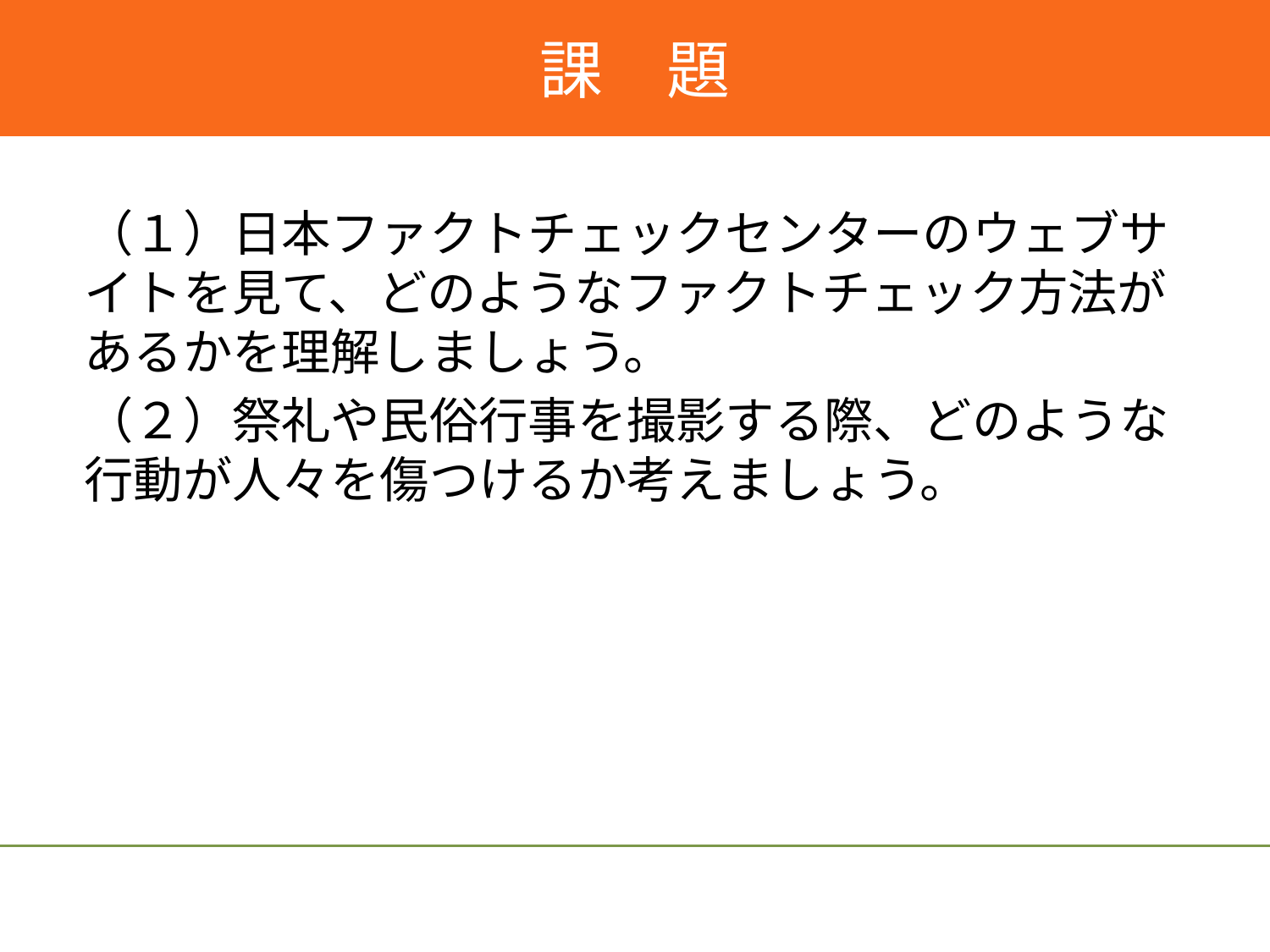

# 課　題

（１）日本ファクトチェックセンターのウェブサイトを見て、どのようなファクトチェック方法があるかを理解しましょう。
（２）祭礼や民俗行事を撮影する際、どのような行動が人々を傷つけるか考えましょう。